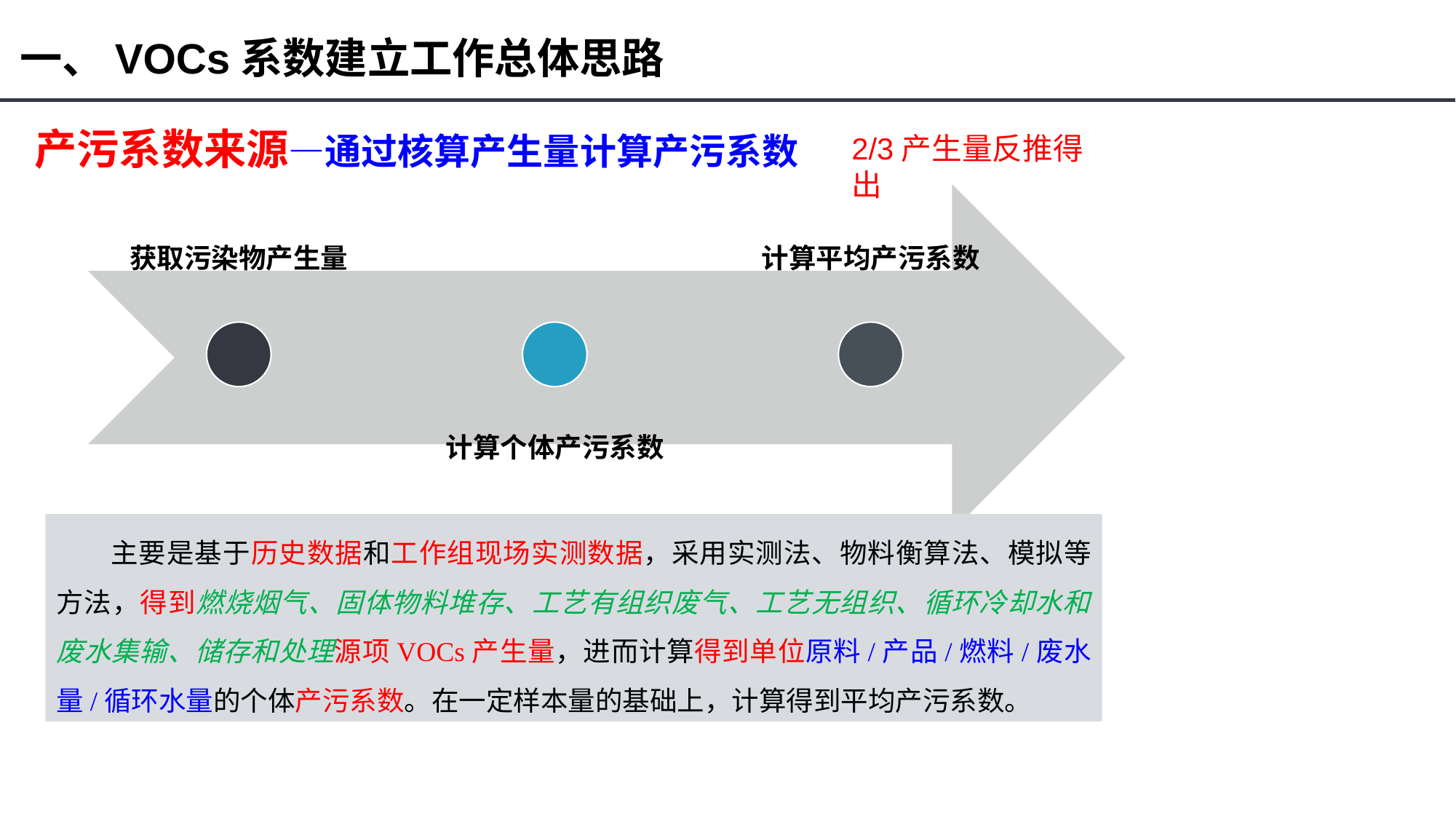

一、VOCs系数建立工作总体思路
获取污染物产生量
计算个体产污系数
计算平均产污系数
产污系数来源—通过核算产生量计算产污系数
2/3产生量反推得出

主要是基于历史数据和工作组现场实测数据，采用实测法、物料衡算法、模拟等方法，得到燃烧烟气、固体物料堆存、工艺有组织废气、工艺无组织、循环冷却水和废水集输、储存和处理源项VOCs产生量，进而计算得到单位原料/产品/燃料/废水量/循环水量的个体产污系数。在一定样本量的基础上，计算得到平均产污系数。